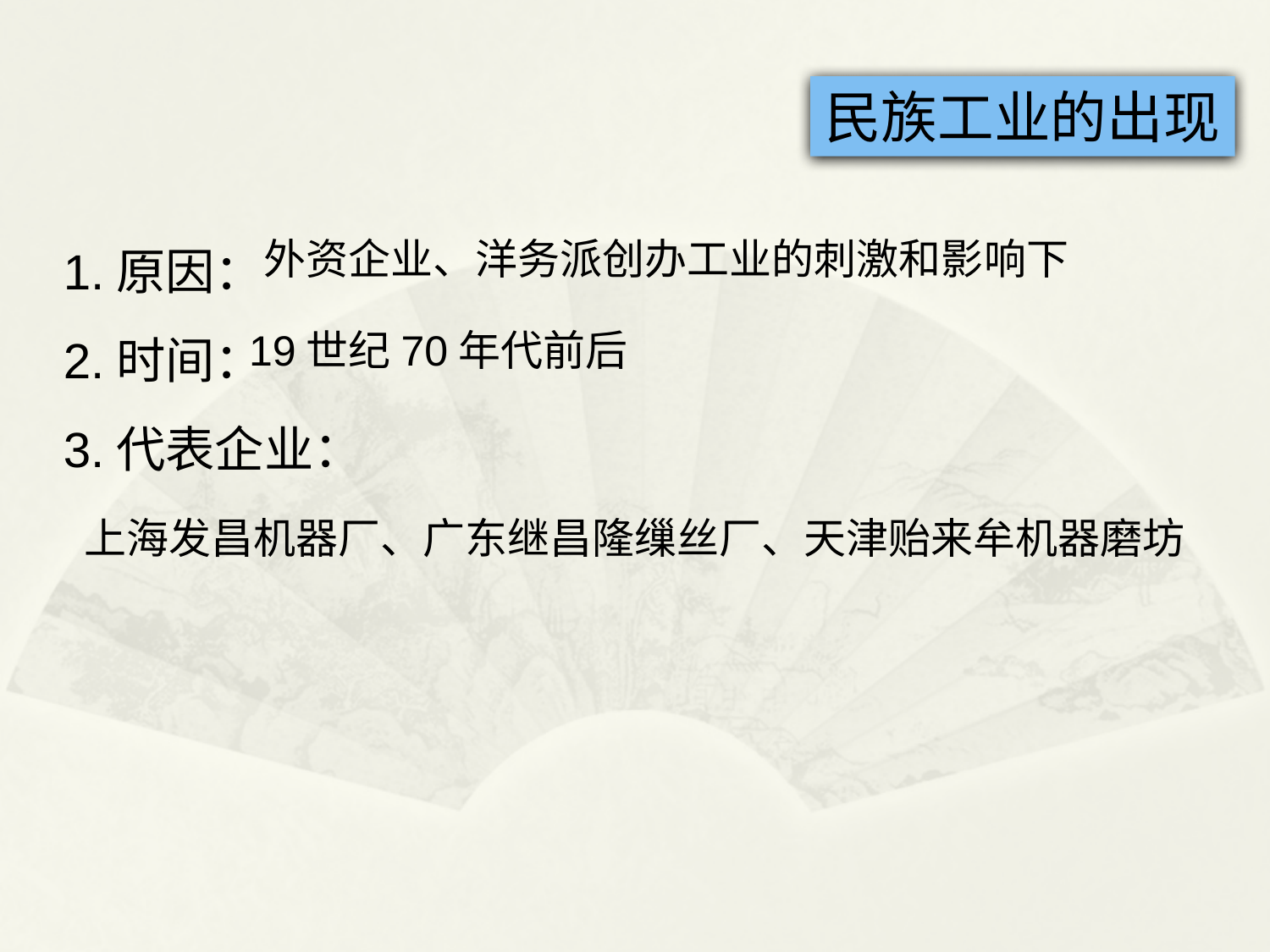

民族工业的出现
1.原因：
2.时间：
3.代表企业：
外资企业、洋务派创办工业的刺激和影响下
19世纪70年代前后
上海发昌机器厂、广东继昌隆缫丝厂、天津贻来牟机器磨坊